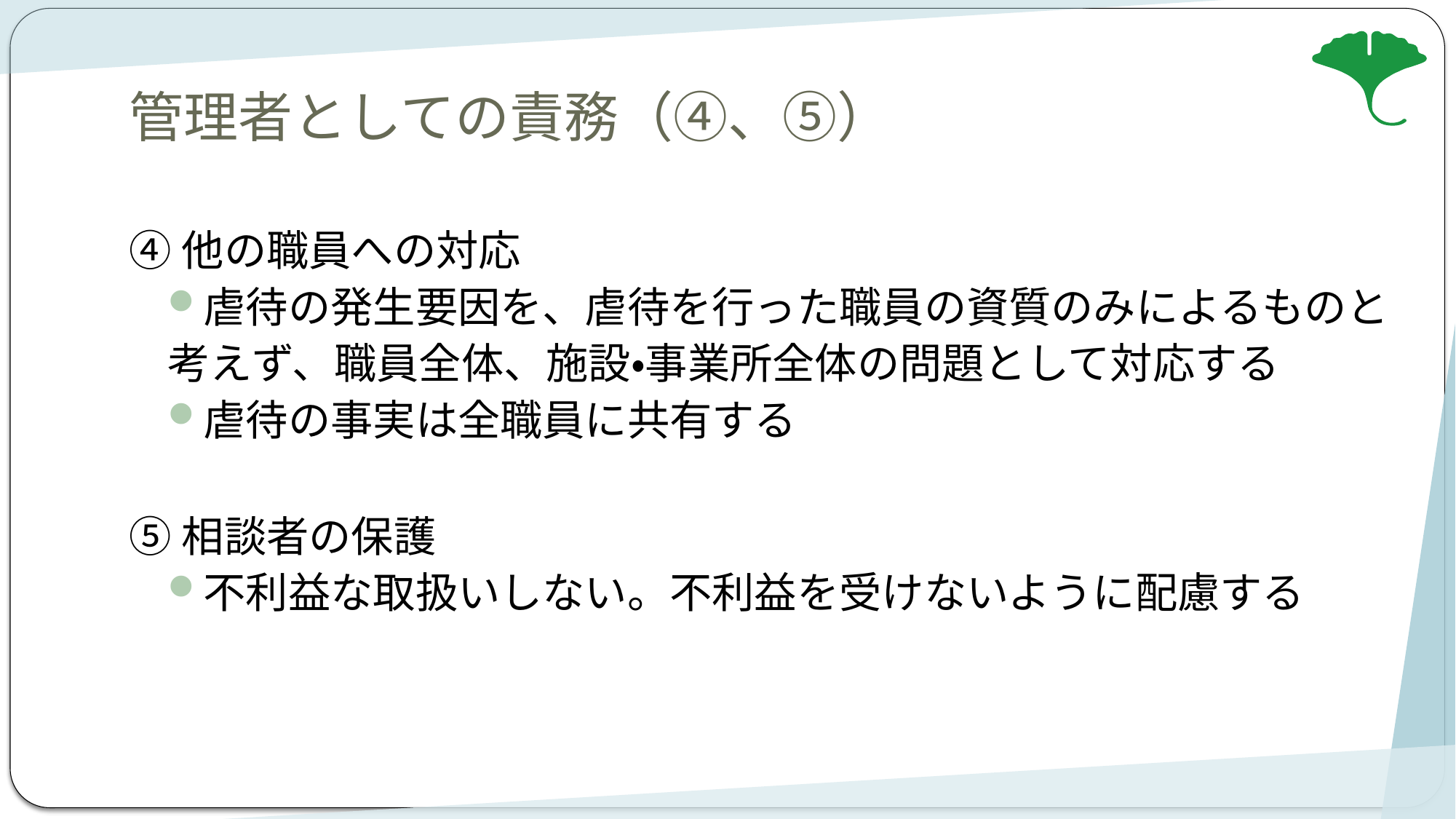

# 管理者としての責務（④、⑤）

④他の職員への対応
虐待の発生要因を、虐待を行った職員の資質のみによるものと
考えず、職員全体、施設・事業所全体の問題として対応する
虐待の事実は全職員に共有する

⑤相談者の保護
不利益な取扱いしない。不利益を受けないように配慮する